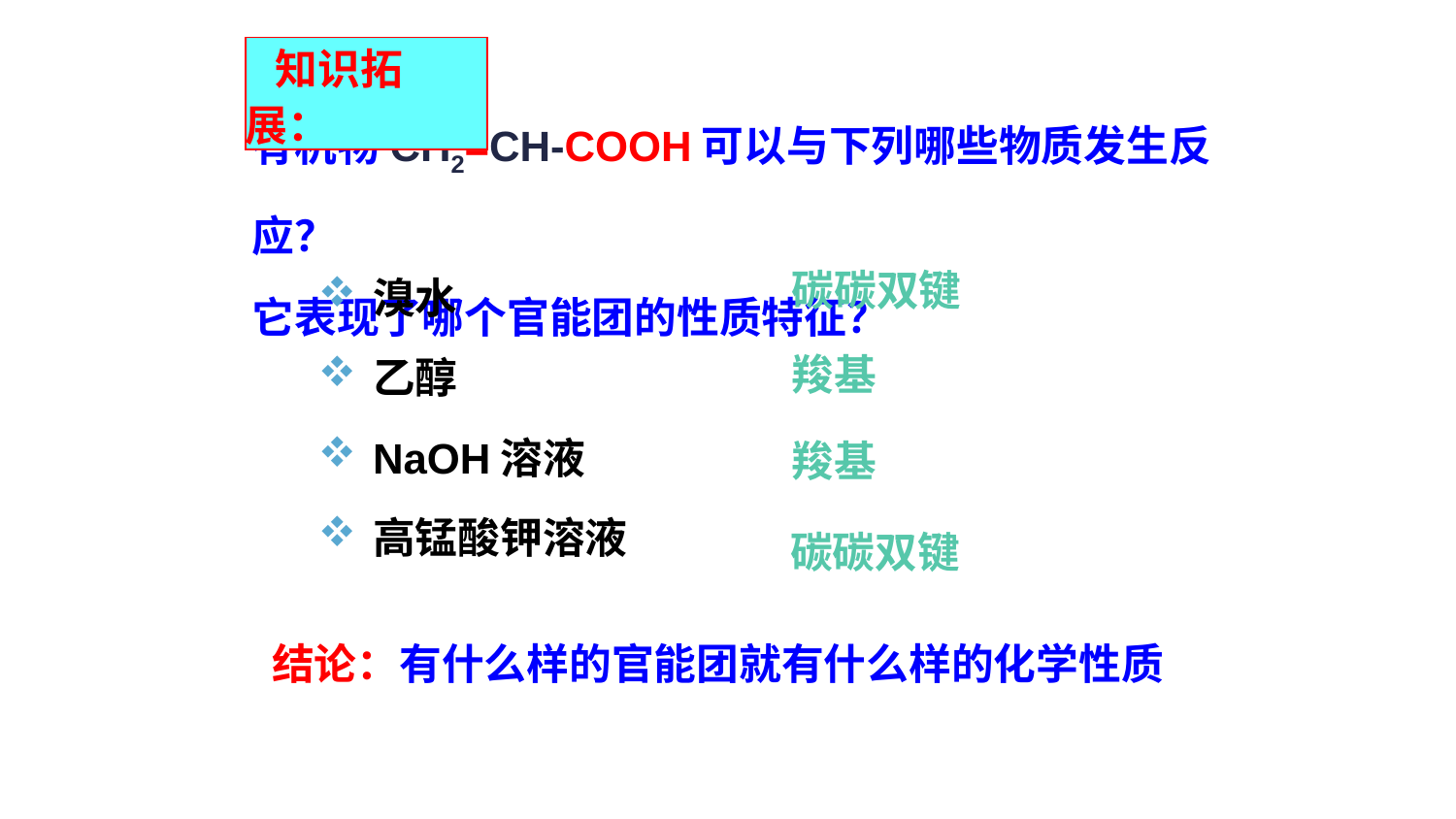

知识拓展：
有机物CH2=CH-COOH可以与下列哪些物质发生反应？
它表现了哪个官能团的性质特征？
碳碳双键
溴水
乙醇
NaOH溶液
高锰酸钾溶液
羧基
羧基
碳碳双键
结论：有什么样的官能团就有什么样的化学性质